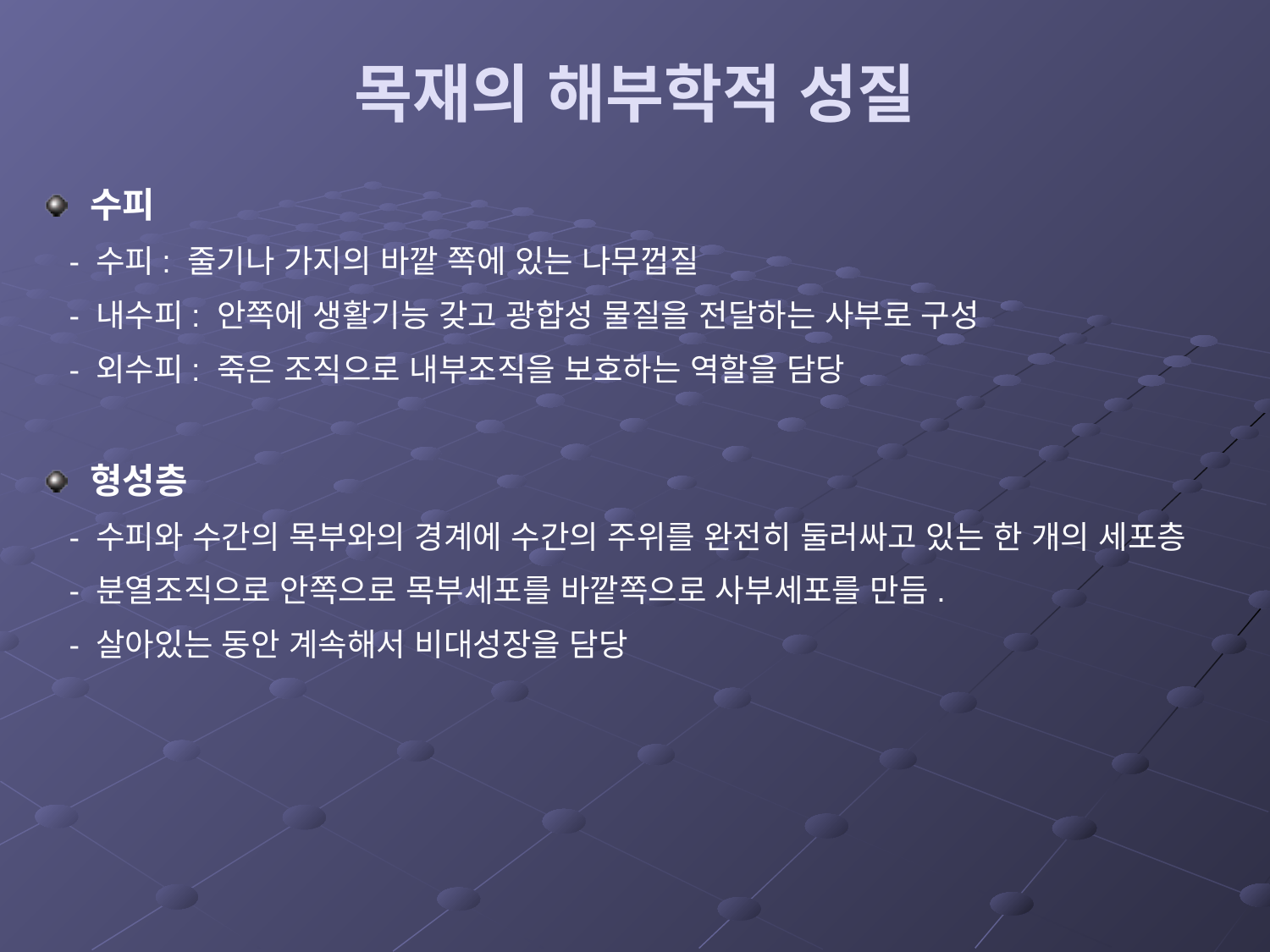

# 목재의 해부학적 성질
수피
   - 수피: 줄기나 가지의 바깥 쪽에 있는 나무껍질
   - 내수피: 안쪽에 생활기능 갖고 광합성 물질을 전달하는 사부로 구성
   - 외수피: 죽은 조직으로 내부조직을 보호하는 역할을 담당

형성층
   - 수피와 수간의 목부와의 경계에 수간의 주위를 완전히 둘러싸고 있는 한 개의 세포층
   - 분열조직으로 안쪽으로 목부세포를 바깥쪽으로 사부세포를 만듬.
   - 살아있는 동안 계속해서 비대성장을 담당